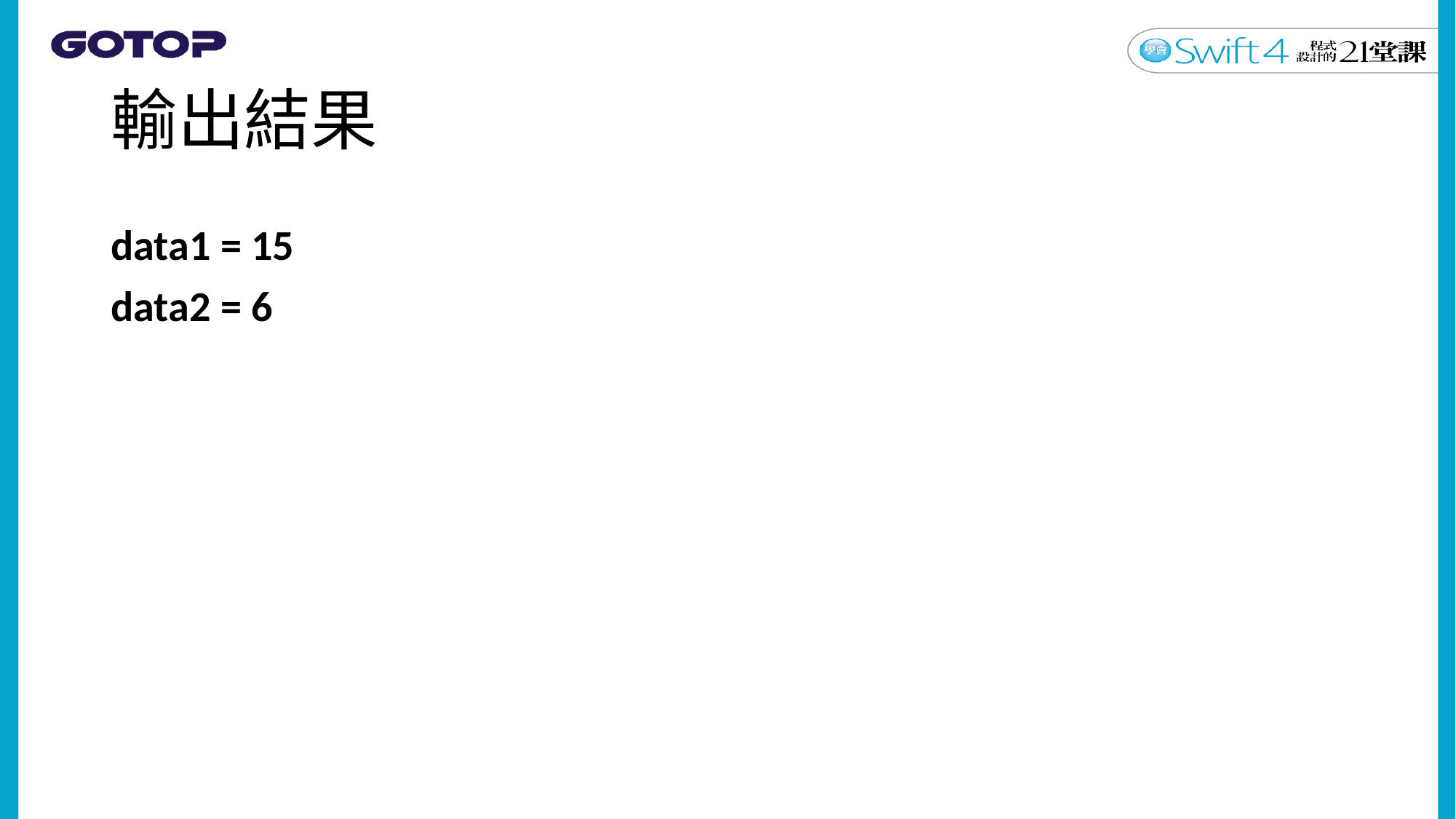

# 輸出結果
data1 = 15
data2 = 6